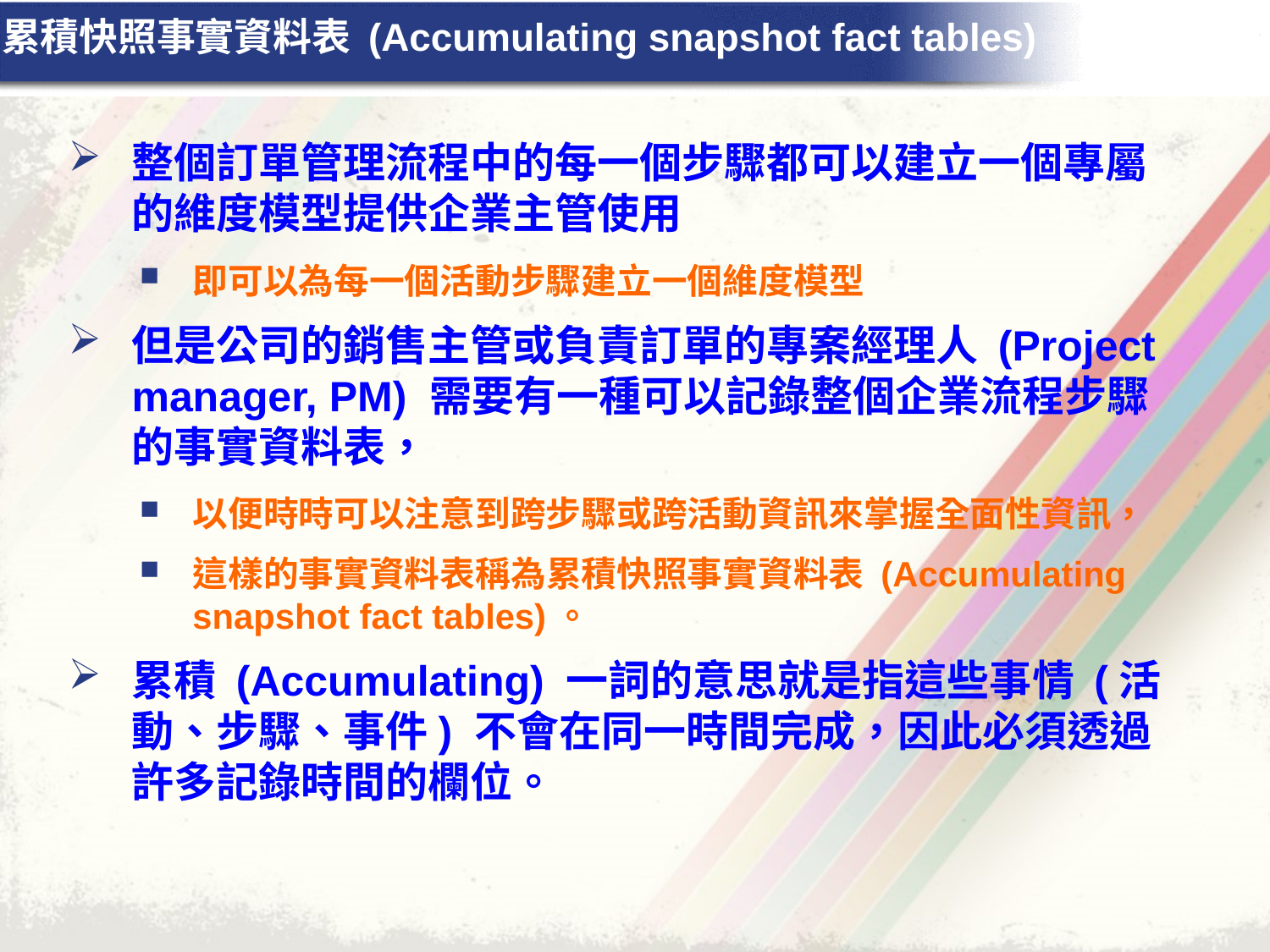

# 累積快照事實資料表 (Accumulating snapshot fact tables)
整個訂單管理流程中的每一個步驟都可以建立一個專屬的維度模型提供企業主管使用
即可以為每一個活動步驟建立一個維度模型
但是公司的銷售主管或負責訂單的專案經理人 (Project manager, PM) 需要有一種可以記錄整個企業流程步驟的事實資料表，
以便時時可以注意到跨步驟或跨活動資訊來掌握全面性資訊，
這樣的事實資料表稱為累積快照事實資料表 (Accumulating snapshot fact tables)。
累積 (Accumulating) 一詞的意思就是指這些事情 (活動、步驟、事件) 不會在同一時間完成，因此必須透過許多記錄時間的欄位。